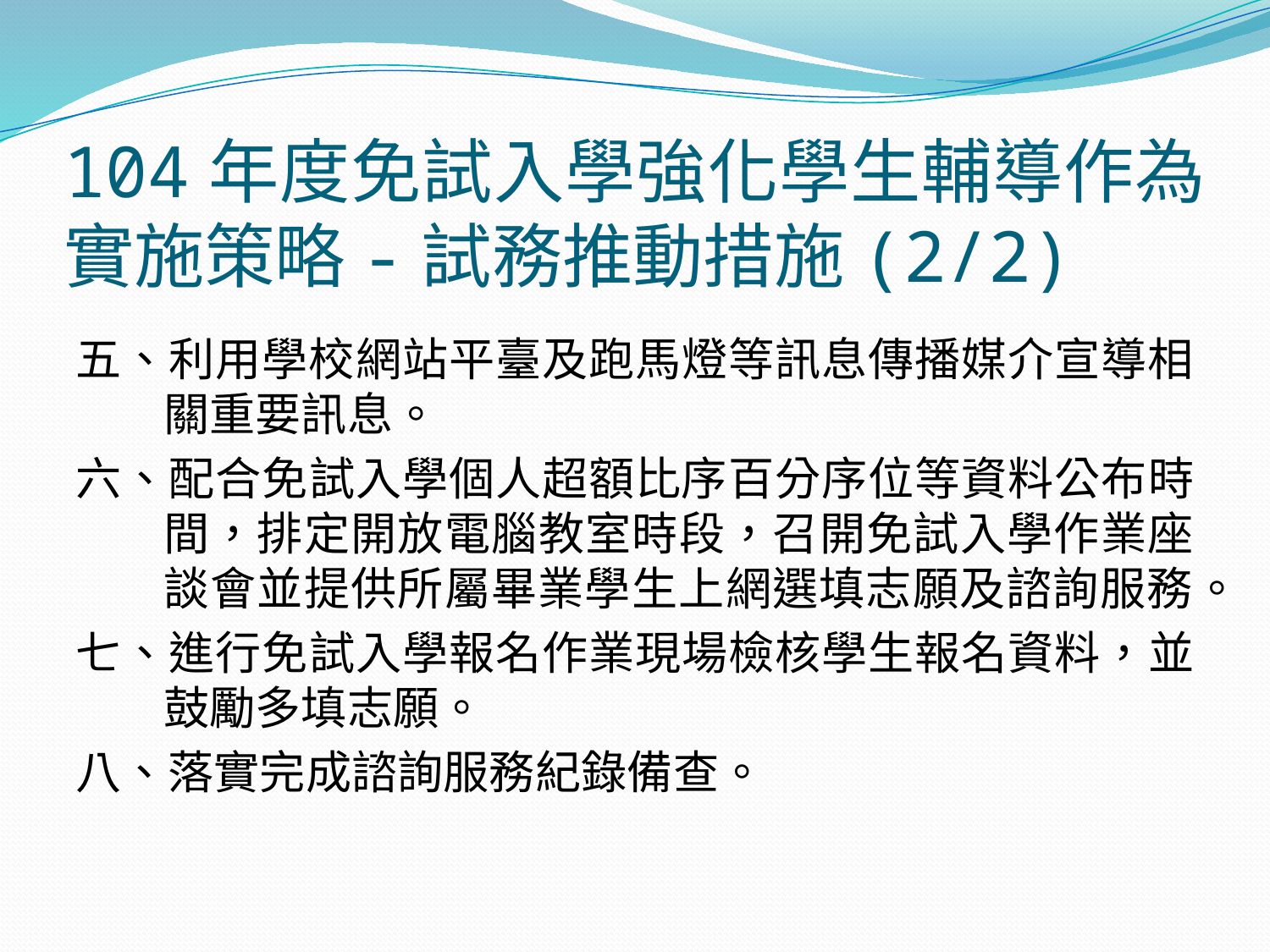

# 104年度免試入學強化學生輔導作為實施策略-試務推動措施(2/2)
五、利用學校網站平臺及跑馬燈等訊息傳播媒介宣導相關重要訊息。
六、配合免試入學個人超額比序百分序位等資料公布時間，排定開放電腦教室時段，召開免試入學作業座談會並提供所屬畢業學生上網選填志願及諮詢服務。
七、進行免試入學報名作業現場檢核學生報名資料，並鼓勵多填志願。
八、落實完成諮詢服務紀錄備查。